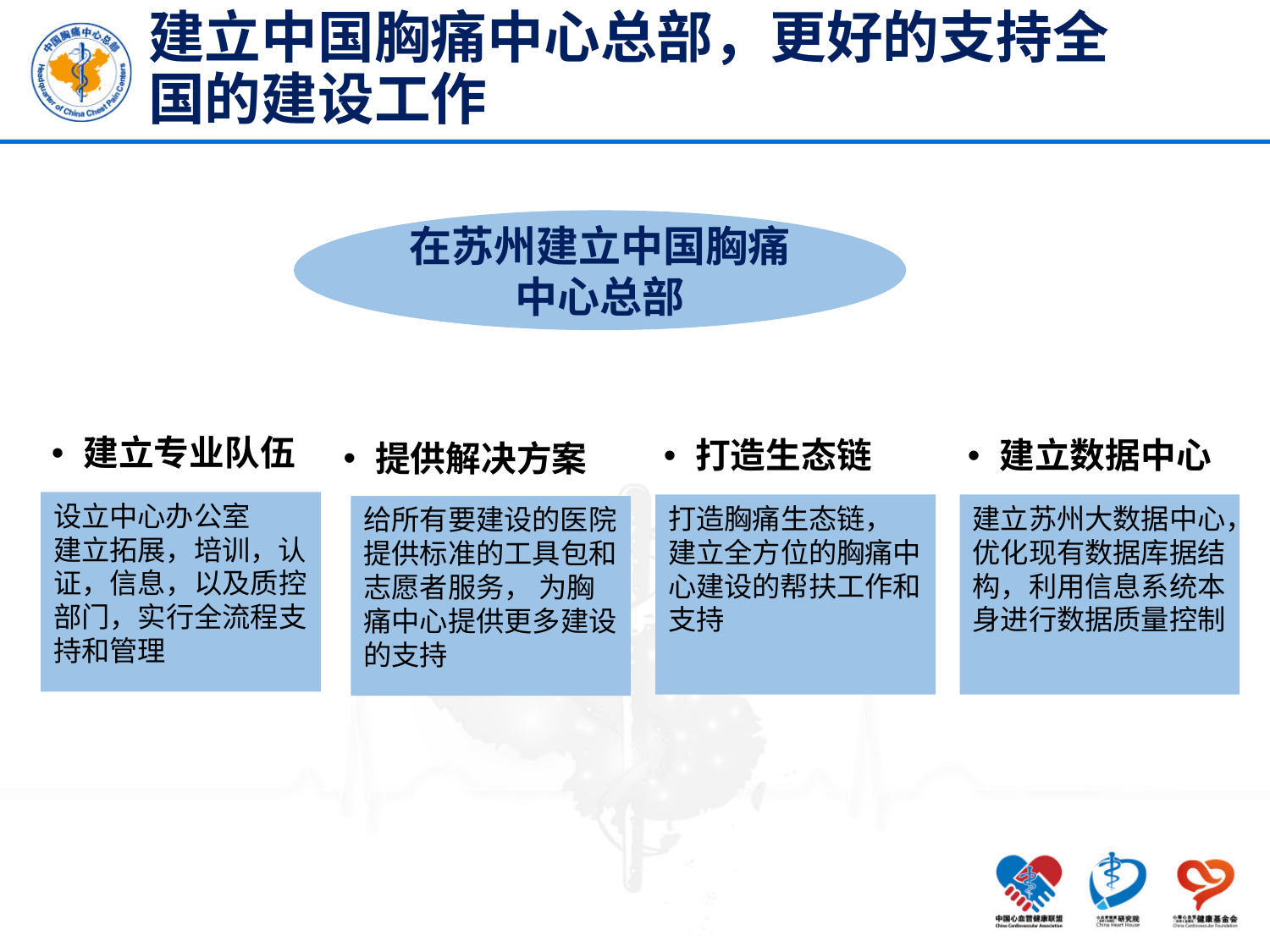

建立中国胸痛中心总部，更好的支持全国的建设工作
在苏州建立中国胸痛中心总部
建立专业队伍
打造生态链
建立数据中心
提供解决方案
设立中心办公室
建立拓展，培训，认证，信息，以及质控部门，实行全流程支持和管理
打造胸痛生态链， 建立全方位的胸痛中心建设的帮扶工作和支持
建立苏州大数据中心，优化现有数据库据结构，利用信息系统本身进行数据质量控制
给所有要建设的医院提供标准的工具包和志愿者服务， 为胸痛中心提供更多建设的支持